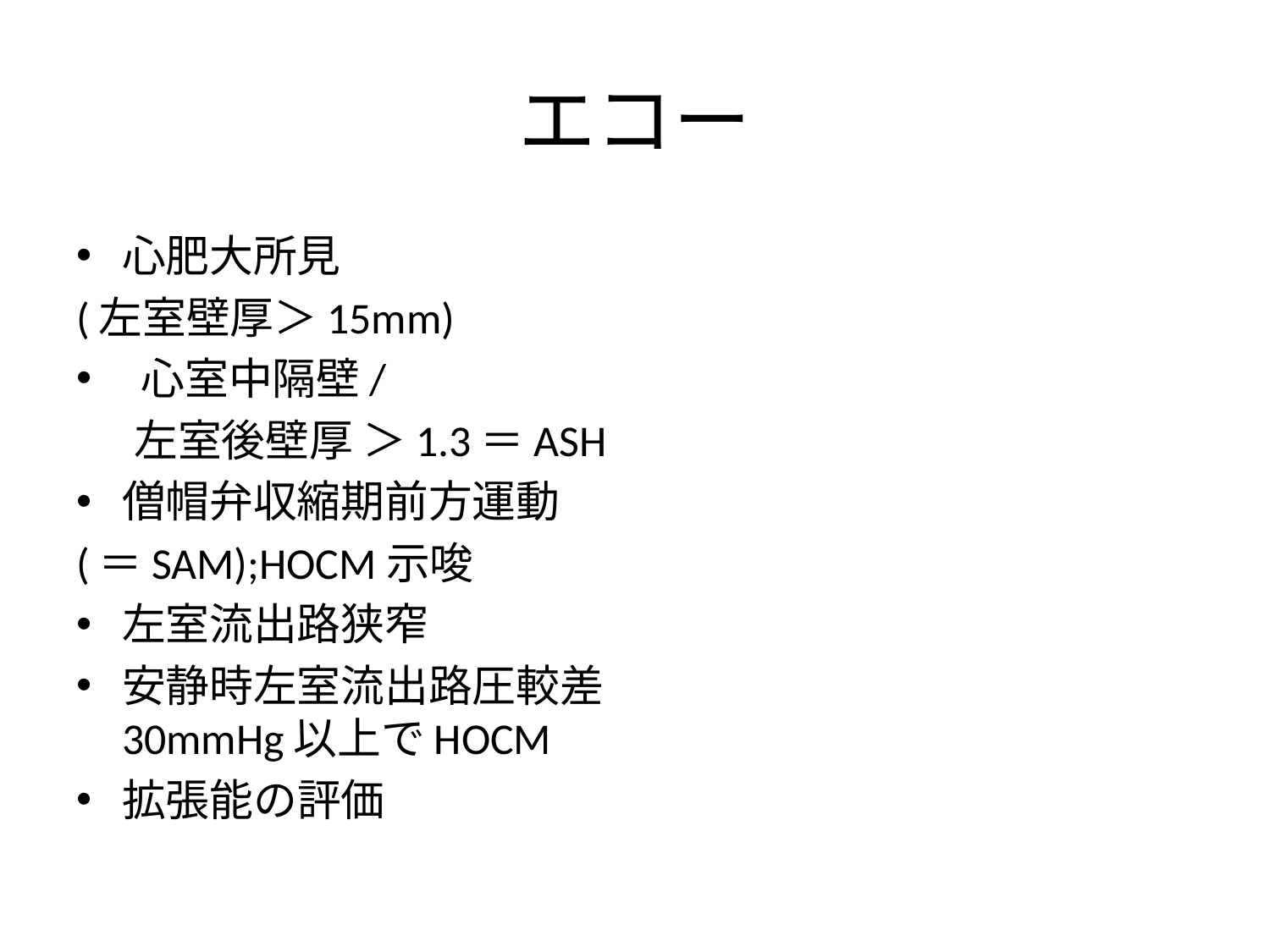

# エコー
心肥大所見
(左室壁厚＞15mm)
 心室中隔壁/
     左室後壁厚 ＞1.3＝ASH
僧帽弁収縮期前方運動
(＝SAM);HOCM示唆
左室流出路狭窄
安静時左室流出路圧較差30mmHg以上でHOCM
拡張能の評価